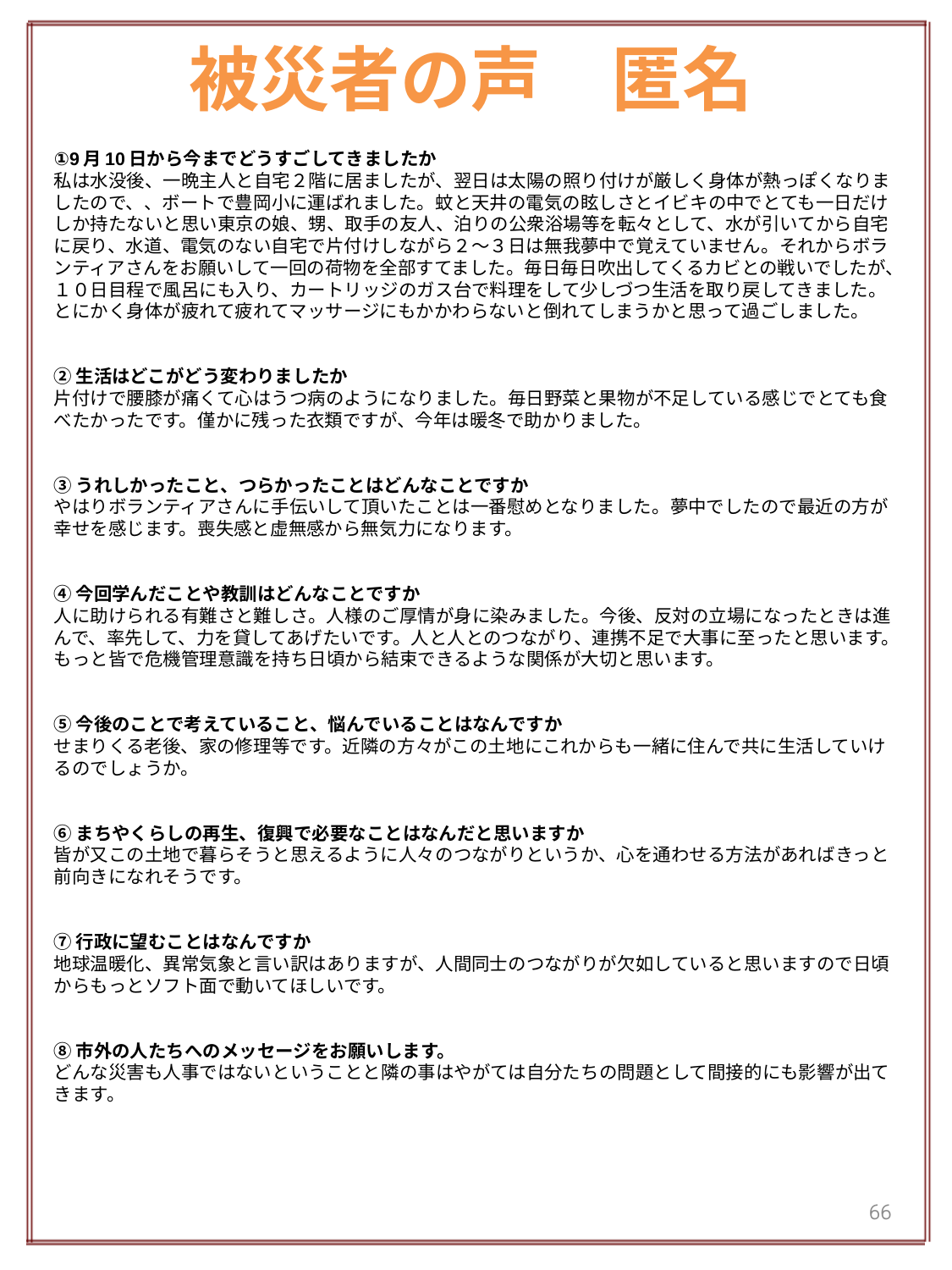

# 被災者の声　匿名
①9月10日から今までどうすごしてきましたか
私は水没後、一晩主人と自宅２階に居ましたが、翌日は太陽の照り付けが厳しく身体が熱っぽくなりましたので、、ボートで豊岡小に運ばれました。蚊と天井の電気の眩しさとイビキの中でとても一日だけしか持たないと思い東京の娘、甥、取手の友人、泊りの公衆浴場等を転々として、水が引いてから自宅に戻り、水道、電気のない自宅で片付けしながら２～３日は無我夢中で覚えていません。それからボランティアさんをお願いして一回の荷物を全部すてました。毎日毎日吹出してくるカビとの戦いでしたが、１０日目程で風呂にも入り、カートリッジのガス台で料理をして少しづつ生活を取り戻してきました。とにかく身体が疲れて疲れてマッサージにもかかわらないと倒れてしまうかと思って過ごしました。

②生活はどこがどう変わりましたか
片付けで腰膝が痛くて心はうつ病のようになりました。毎日野菜と果物が不足している感じでとても食べたかったです。僅かに残った衣類ですが、今年は暖冬で助かりました。

③うれしかったこと、つらかったことはどんなことですか
やはりボランティアさんに手伝いして頂いたことは一番慰めとなりました。夢中でしたので最近の方が幸せを感じます。喪失感と虚無感から無気力になります。

④今回学んだことや教訓はどんなことですか
人に助けられる有難さと難しさ。人様のご厚情が身に染みました。今後、反対の立場になったときは進んで、率先して、力を貸してあげたいです。人と人とのつながり、連携不足で大事に至ったと思います。もっと皆で危機管理意識を持ち日頃から結束できるような関係が大切と思います。

⑤今後のことで考えていること、悩んでいることはなんですか
せまりくる老後、家の修理等です。近隣の方々がこの土地にこれからも一緒に住んで共に生活していけるのでしょうか。

⑥まちやくらしの再生、復興で必要なことはなんだと思いますか
皆が又この土地で暮らそうと思えるように人々のつながりというか、心を通わせる方法があればきっと前向きになれそうです。

⑦行政に望むことはなんですか
地球温暖化、異常気象と言い訳はありますが、人間同士のつながりが欠如していると思いますので日頃からもっとソフト面で動いてほしいです。

⑧市外の人たちへのメッセージをお願いします。
どんな災害も人事ではないということと隣の事はやがては自分たちの問題として間接的にも影響が出てきます。

66